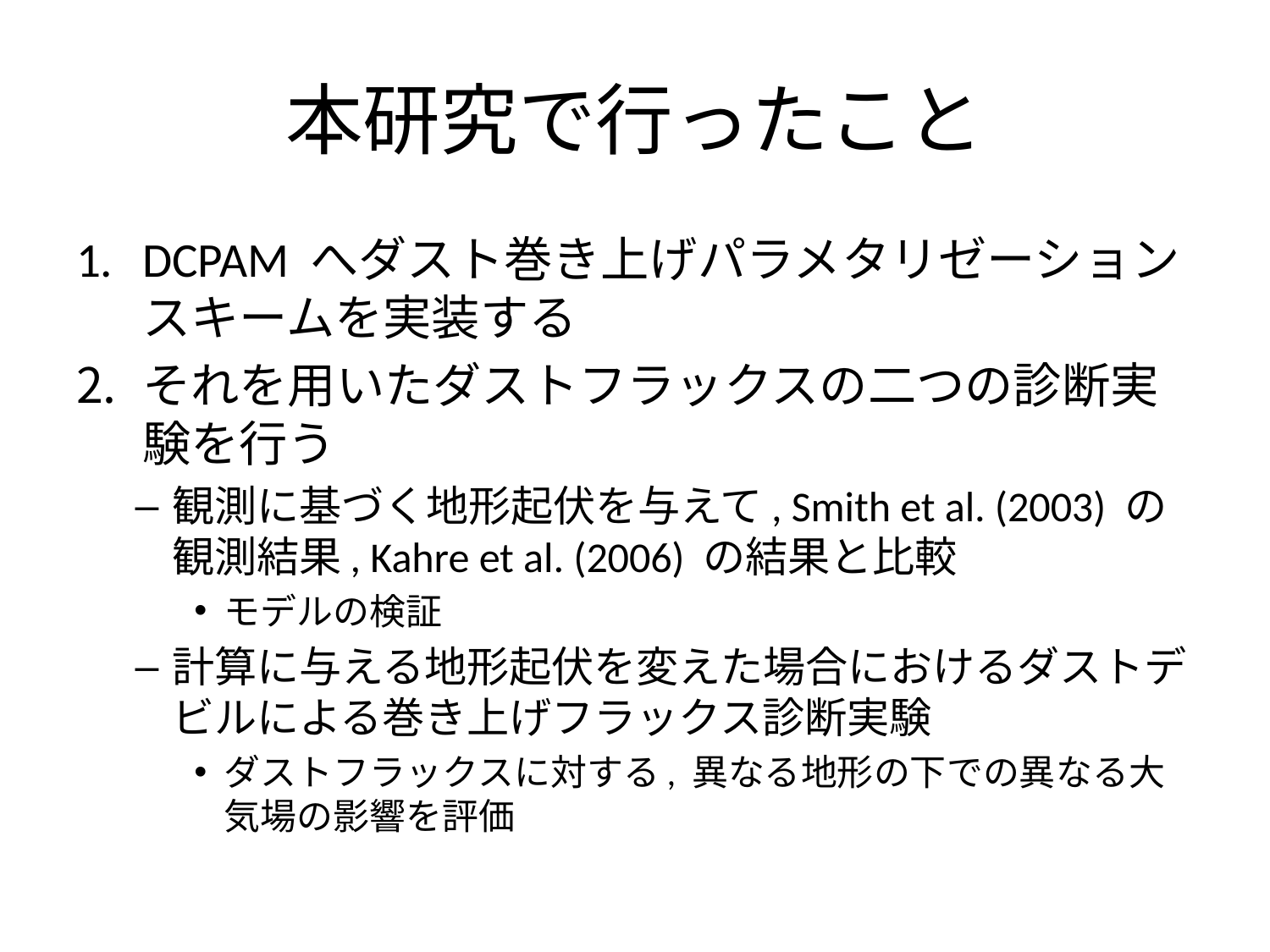

# 本研究で行ったこと
DCPAM へダスト巻き上げパラメタリゼーションスキームを実装する
それを用いたダストフラックスの二つの診断実験を行う
観測に基づく地形起伏を与えて, Smith et al. (2003) の観測結果, Kahre et al. (2006) の結果と比較
モデルの検証
計算に与える地形起伏を変えた場合におけるダストデビルによる巻き上げフラックス診断実験
ダストフラックスに対する, 異なる地形の下での異なる大気場の影響を評価